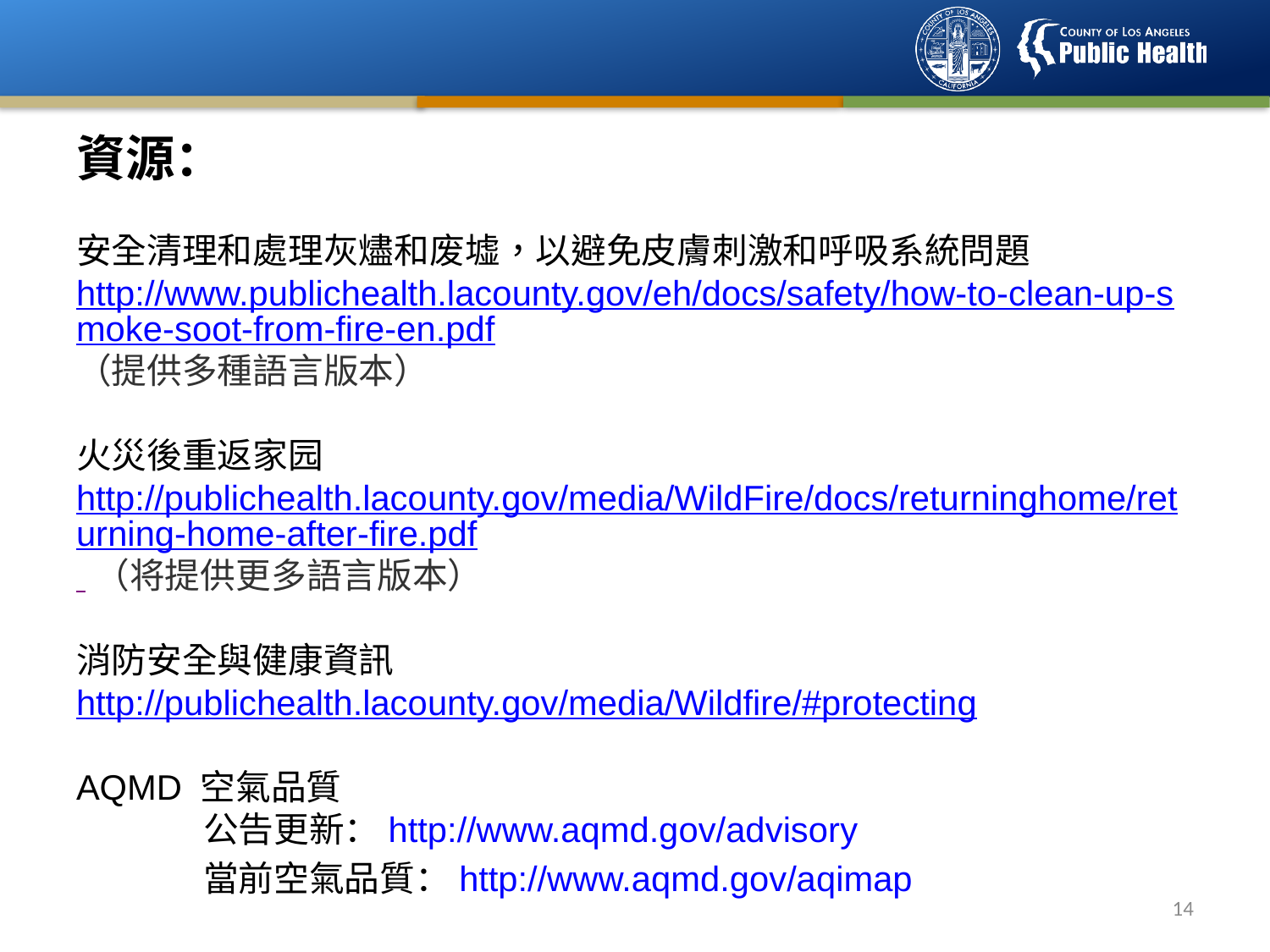

# 資源：
安全清理和處理灰燼和废墟，以避免皮膚刺激和呼吸系統問題http://www.publichealth.lacounty.gov/eh/docs/safety/how-to-clean-up-smoke-soot-from-fire-en.pdf（提供多種語言版本）

火災後重返家园http://publichealth.lacounty.gov/media/WildFire/docs/returninghome/returning-home-after-fire.pdf （将提供更多語言版本）

消防安全與健康資訊 http://publichealth.lacounty.gov/media/Wildfire/#protecting

AQMD 空氣品質
	公告更新：http://www.aqmd.gov/advisory
	當前空氣品質：http://www.aqmd.gov/aqimap

14